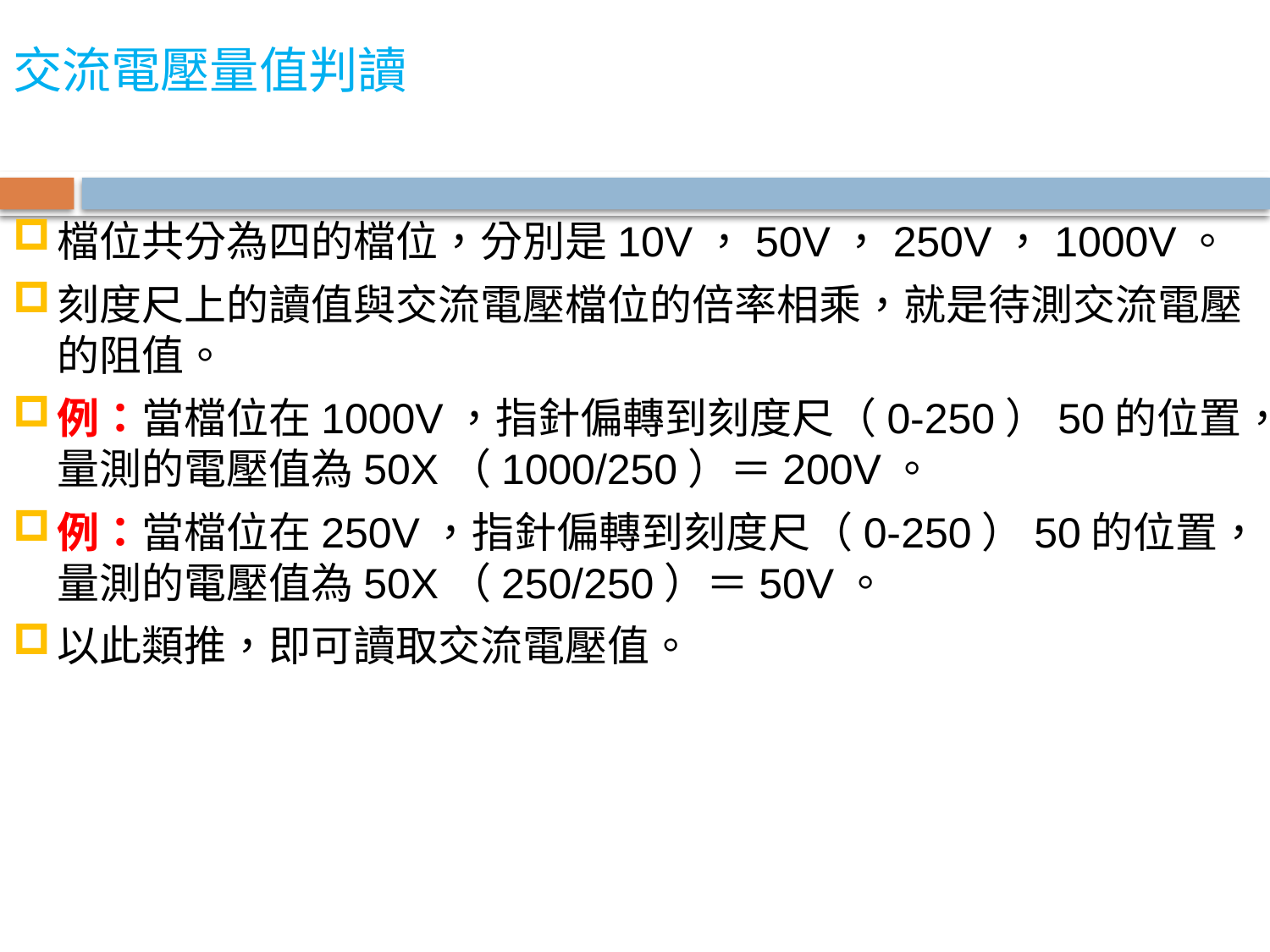

# 交流電壓量值判讀
檔位共分為四的檔位，分別是10V，50V，250V，1000V。
刻度尺上的讀值與交流電壓檔位的倍率相乘，就是待測交流電壓的阻值。
例：當檔位在1000V，指針偏轉到刻度尺（0-250）50的位置，量測的電壓值為50X（1000/250）＝200V。
例：當檔位在250V，指針偏轉到刻度尺（0-250）50的位置，量測的電壓值為50X（250/250）＝50V。
以此類推，即可讀取交流電壓值。